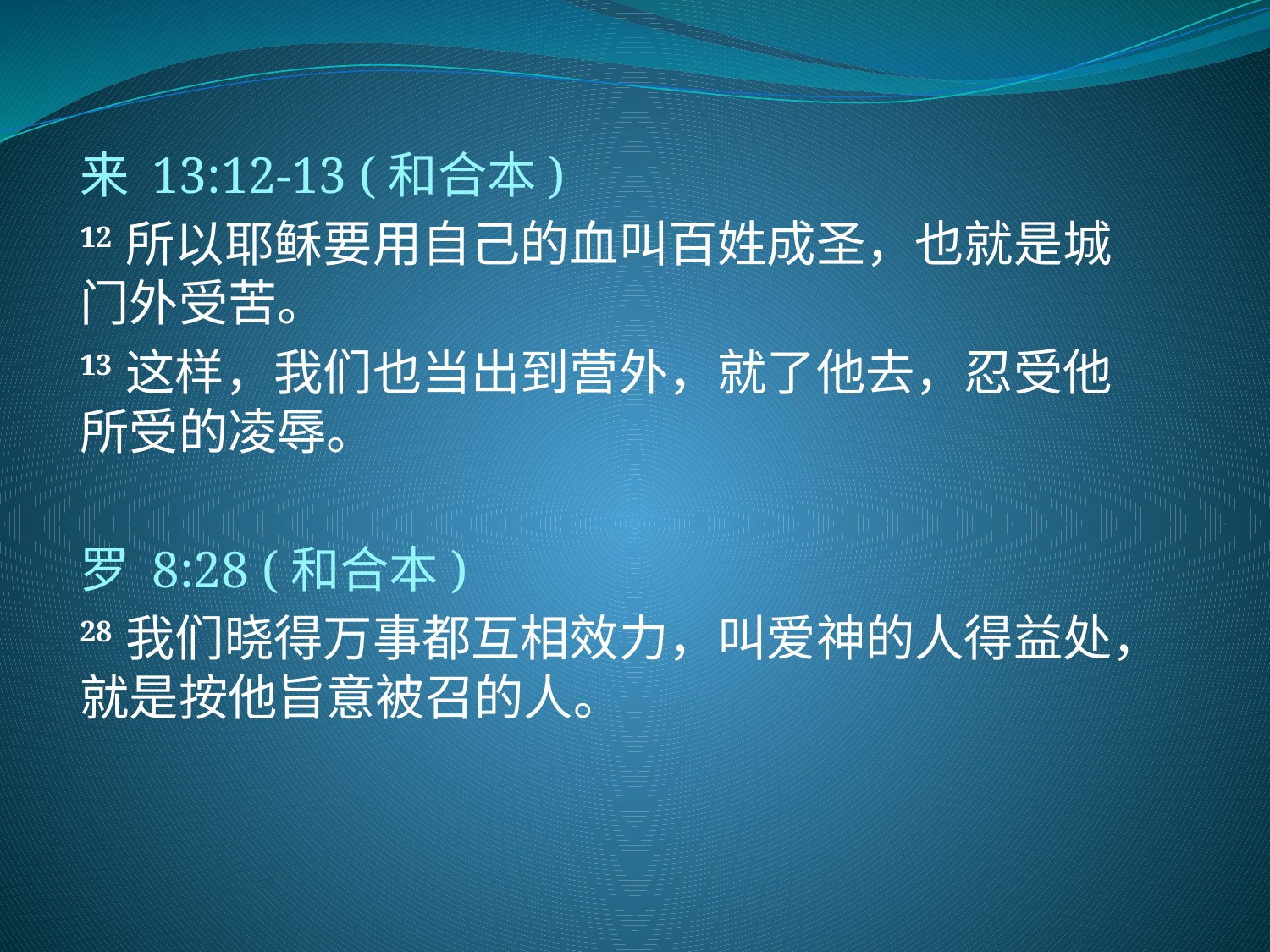

来 13:12-13 (和合本)
12 所以耶稣要用自己的血叫百姓成圣，也就是城门外受苦。
13 这样，我们也当出到营外，就了他去，忍受他所受的凌辱。

罗 8:28 (和合本)
28 我们晓得万事都互相效力，叫爱神的人得益处，就是按他旨意被召的人。